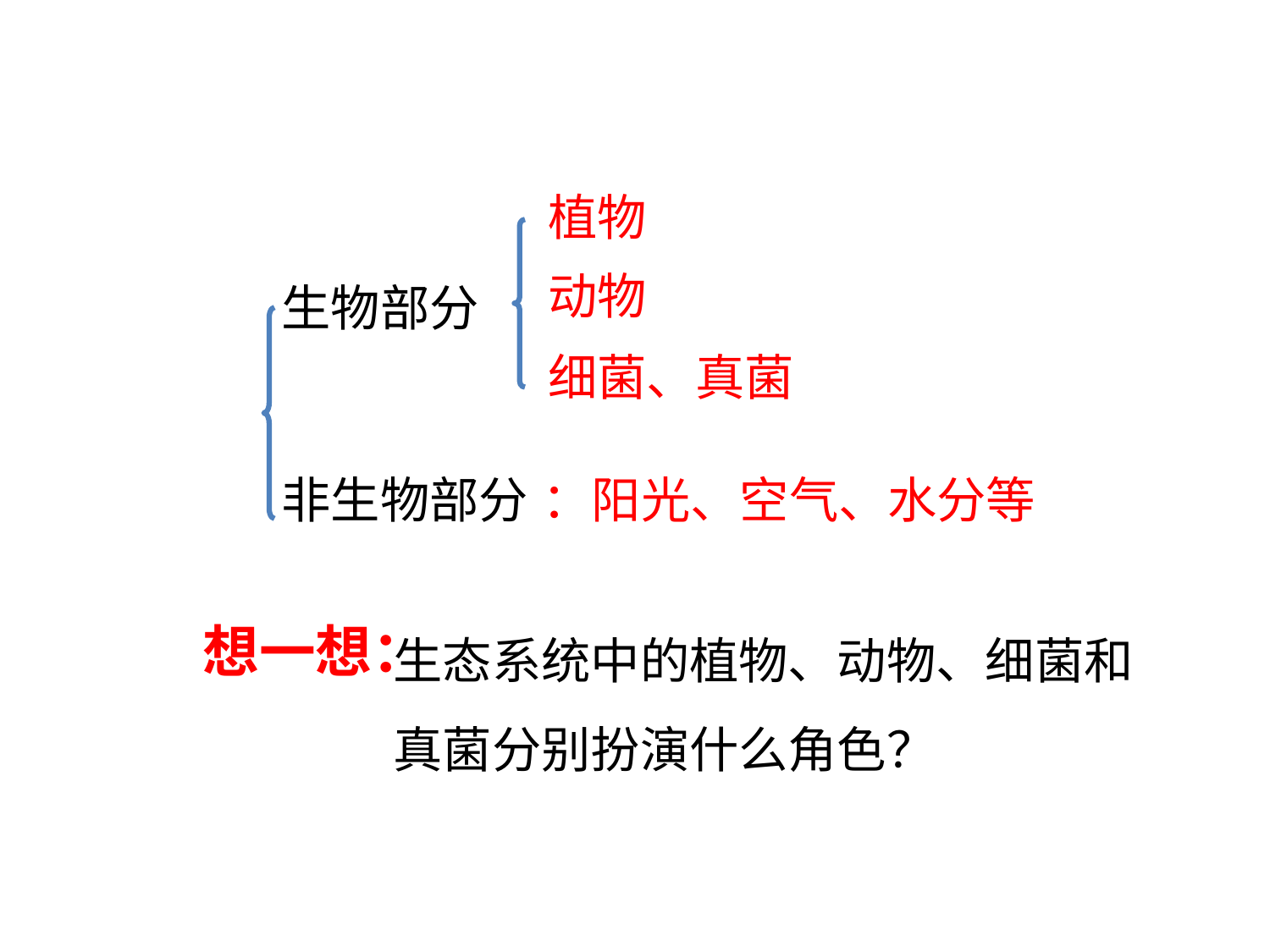

植物

动物
生物部分

细菌、真菌
非生物部分
：阳光、空气、水分等
生态系统中的植物、动物、细菌和真菌分别扮演什么角色？
想一想：